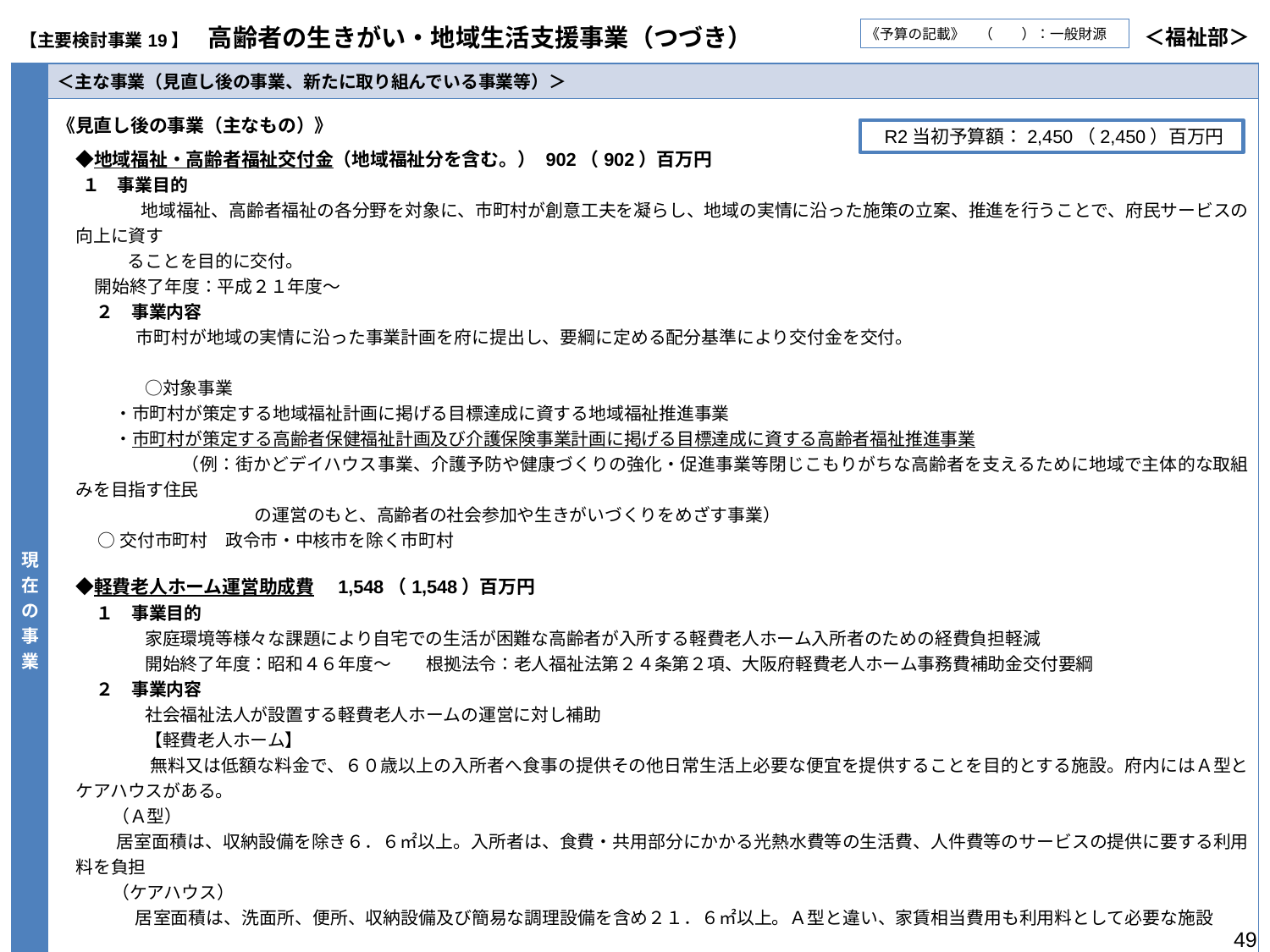

| 【主要検討事業19】　高齢者の生きがい・地域生活支援事業（つづき） | ＜福祉部＞ |
| --- | --- |
《予算の記載》　（　　）：一般財源
| 現在の事業 | ＜主な事業（見直し後の事業、新たに取り組んでいる事業等）＞ |
| --- | --- |
|  | 《見直し後の事業（主なもの）》 　◆地域福祉・高齢者福祉交付金（地域福祉分を含む。） 902（902）百万円 １　事業目的 　　　　地域福祉、高齢者福祉の各分野を対象に、市町村が創意工夫を凝らし、地域の実情に沿った施策の立案、推進を行うことで、府民サービスの向上に資す 　　　　ることを目的に交付。　 開始終了年度：平成２１年度～ 　　 ２　事業内容 　　　 　 市町村が地域の実情に沿った事業計画を府に提出し、要綱に定める配分基準により交付金を交付。　　　　　　　　　　　　　　　　　　　　　　　　　　　　　　　　 　　　　　○対象事業 ・市町村が策定する地域福祉計画に掲げる目標達成に資する地域福祉推進事業 ・市町村が策定する高齢者保健福祉計画及び介護保険事業計画に掲げる目標達成に資する高齢者福祉推進事業 　　　　　　　（例：街かどデイハウス事業、介護予防や健康づくりの強化・促進事業等閉じこもりがちな高齢者を支えるために地域で主体的な取組みを目指す住民 　　　　　　　　　　　 の運営のもと、高齢者の社会参加や生きがいづくりをめざす事業） ○交付市町村　政令市・中核市を除く市町村 　◆軽費老人ホーム運営助成費　1,548（1,548）百万円 　　 １　事業目的 　　　　　家庭環境等様々な課題により自宅での生活が困難な高齢者が入所する軽費老人ホーム入所者のための経費負担軽減 　　　　　開始終了年度：昭和４６年度～　　根拠法令：老人福祉法第２４条第２項、大阪府軽費老人ホーム事務費補助金交付要綱 　 　２　事業内容 　　　　　社会福祉法人が設置する軽費老人ホームの運営に対し補助 　　　　　【軽費老人ホーム】 　　　　　 無料又は低額な料金で、６０歳以上の入所者へ食事の提供その他日常生活上必要な便宜を提供することを目的とする施設。府内にはＡ型とケアハウスがある。 　（Ａ型） 居室面積は、収納設備を除き６．６㎡以上。入所者は、食費・共用部分にかかる光熱水費等の生活費、人件費等のサービスの提供に要する利用料を負担　　　　　　　　　　　　　　　　　　　　　　　　　　 　 （ケアハウス）　　　　　　　　　　　　　　　　　　　　　　　　　　　　　　　　　　　　　　　　　　　　 　　 居室面積は、洗面所、便所、収納設備及び簡易な調理設備を含め２１．６㎡以上。Ａ型と違い、家賃相当費用も利用料として必要な施設　　　　　　　　　　　　　　　　　　　　　　　　　　 　 【補助額】　　　　　　　　　　　　　　　　　　　　　　　　　　　　　　　　　　　　　　　　　　　　　　 　　 基準単価×年間入所者数－入所者本人徴収額　　　　　　　　　　　　　　　　　　　　　　　　 　 【民改費】　　　　　　　　　　　　　　　　　　　　　　　　　　　　　　　　　　　　　　　　　　　　　　 　　 平成２３年度～平成２５年度に段階的に減額　　　　　　　　　　　　　　　　　　　　　　　　　　　　　　　　　　　　　 　　　 　【その他】　　　　　　　　　　　　　　　　　　　　　　　　　　　　　　　　　　　　　　　　　　　　　　 　 　国により平成１６年度から税源移譲により国庫補助が廃止され一般財源化されるとともに交付税措置 |
R2当初予算額：2,450（2,450）百万円
49